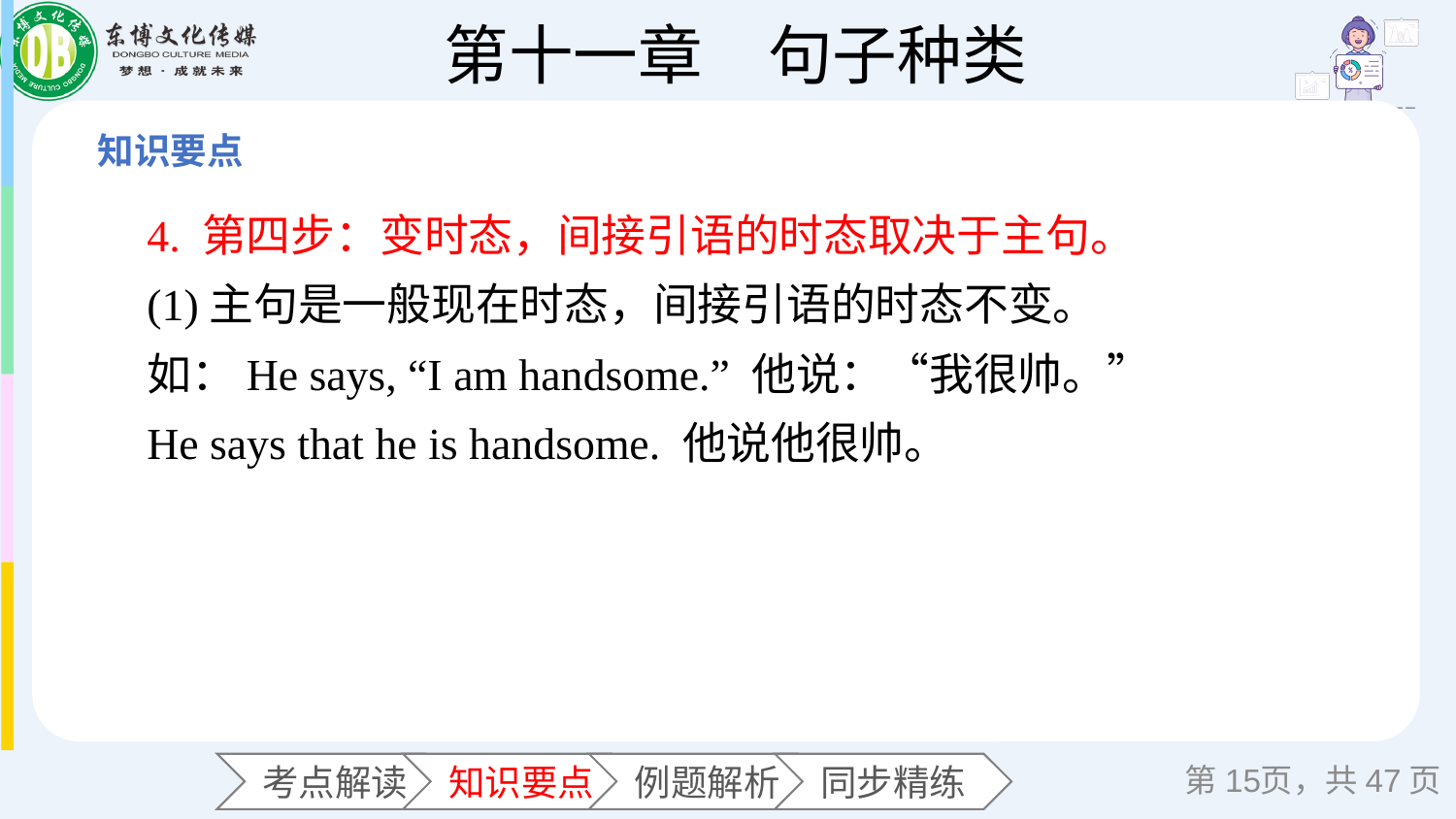

4. 第四步：变时态，间接引语的时态取决于主句。
(1)主句是一般现在时态，间接引语的时态不变。
如：He says, “I am handsome.” 他说：“我很帅。”
He says that he is handsome. 他说他很帅。
第15页，共47页